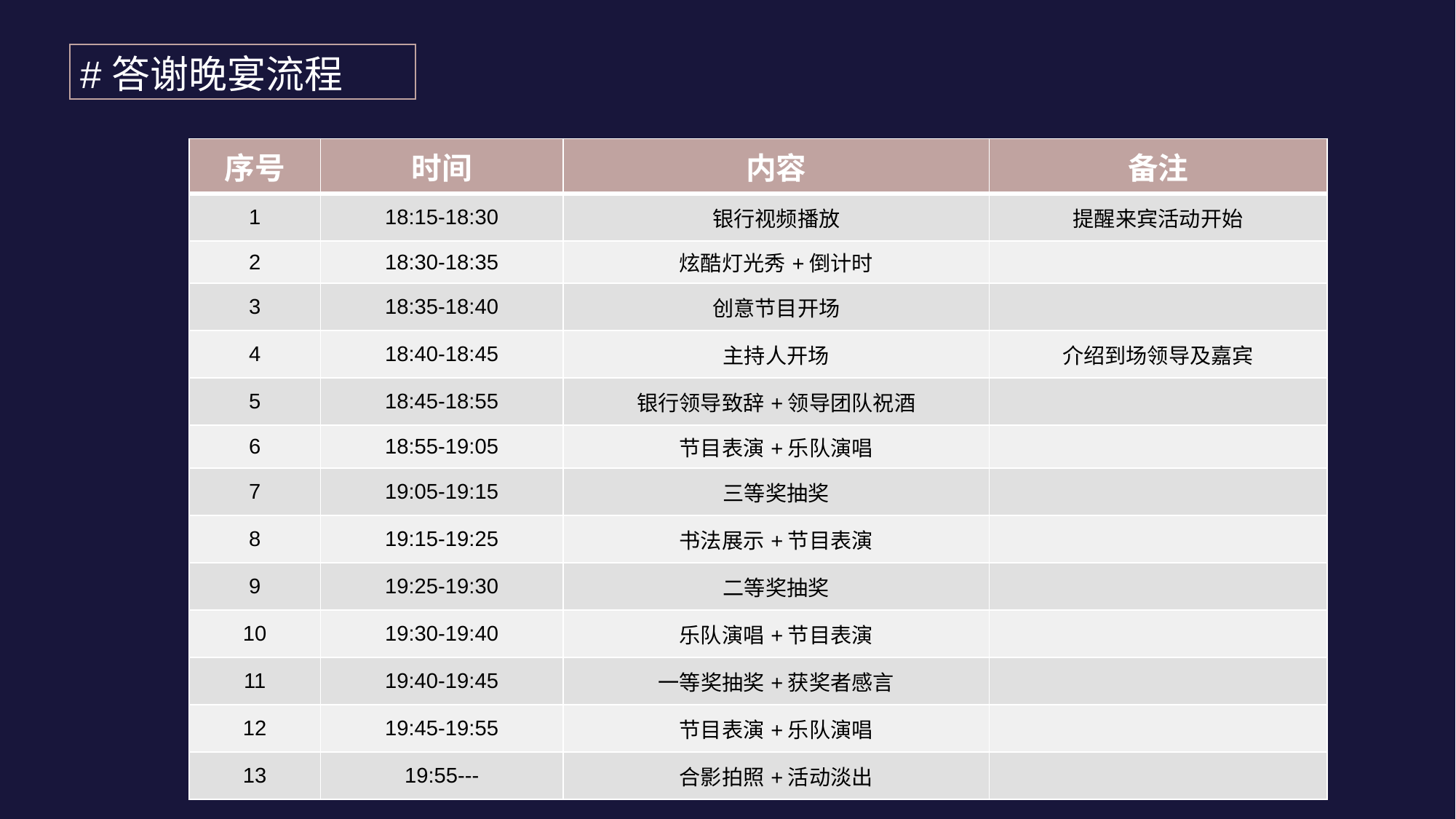

#答谢晚宴流程

| 序号 | 时间 | 内容 | 备注 |
| --- | --- | --- | --- |
| 1 | 18:15-18:30 | 银行视频播放 | 提醒来宾活动开始 |
| 2 | 18:30-18:35 | 炫酷灯光秀+倒计时 |  |
| 3 | 18:35-18:40 | 创意节目开场 |  |
| 4 | 18:40-18:45 | 主持人开场 | 介绍到场领导及嘉宾 |
| 5 | 18:45-18:55 | 银行领导致辞+领导团队祝酒 |  |
| 6 | 18:55-19:05 | 节目表演+乐队演唱 |  |
| 7 | 19:05-19:15 | 三等奖抽奖 |  |
| 8 | 19:15-19:25 | 书法展示+节目表演 |  |
| 9 | 19:25-19:30 | 二等奖抽奖 |  |
| 10 | 19:30-19:40 | 乐队演唱+节目表演 |  |
| 11 | 19:40-19:45 | 一等奖抽奖+获奖者感言 |  |
| 12 | 19:45-19:55 | 节目表演+乐队演唱 |  |
| 13 | 19:55--- | 合影拍照+活动淡出 |  |